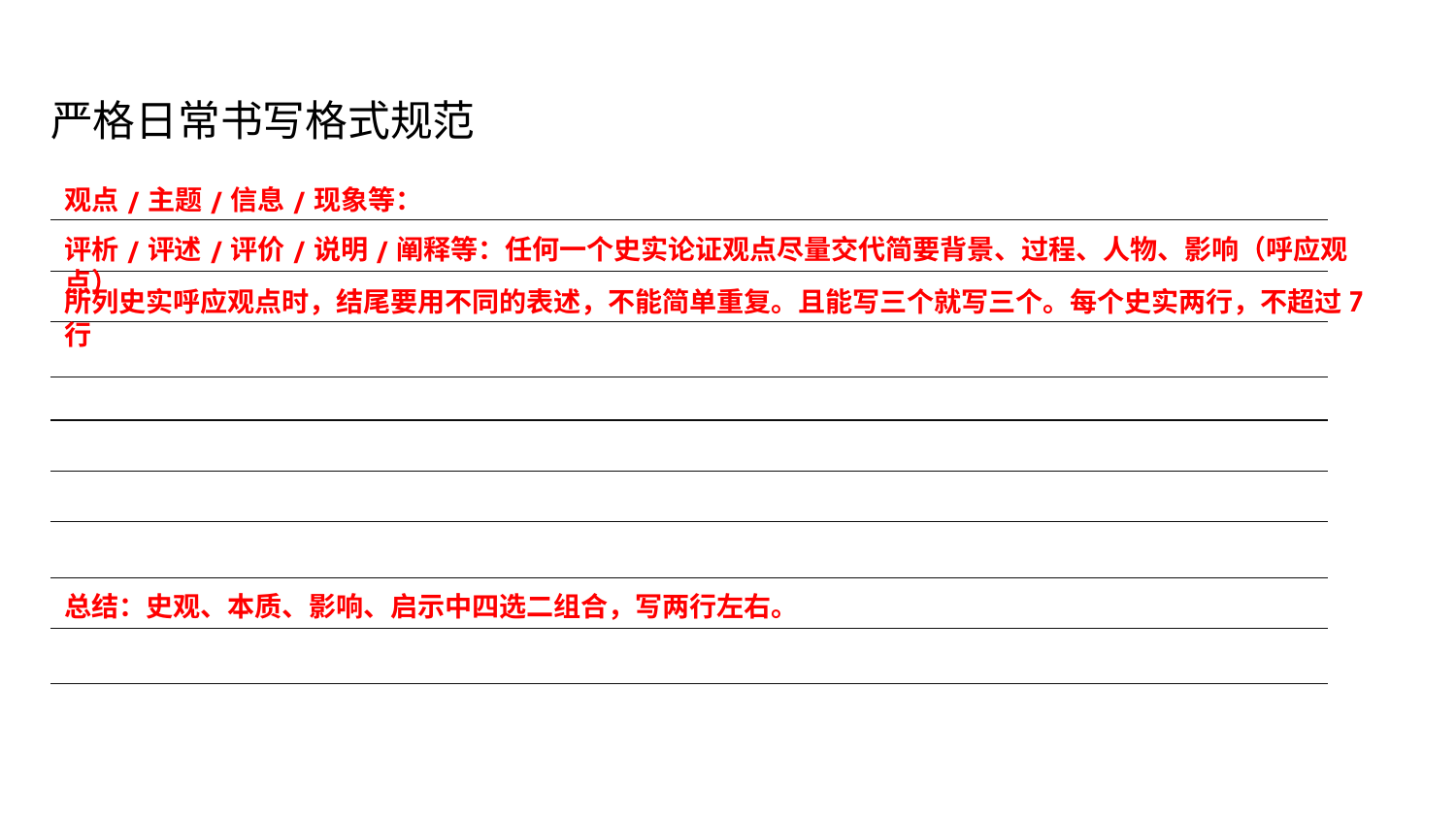

严格日常书写格式规范
观点/主题/信息/现象等：
评析/评述/评价/说明/阐释等：任何一个史实论证观点尽量交代简要背景、过程、人物、影响（呼应观点）
所列史实呼应观点时，结尾要用不同的表述，不能简单重复。且能写三个就写三个。每个史实两行，不超过7行
总结：史观、本质、影响、启示中四选二组合，写两行左右。